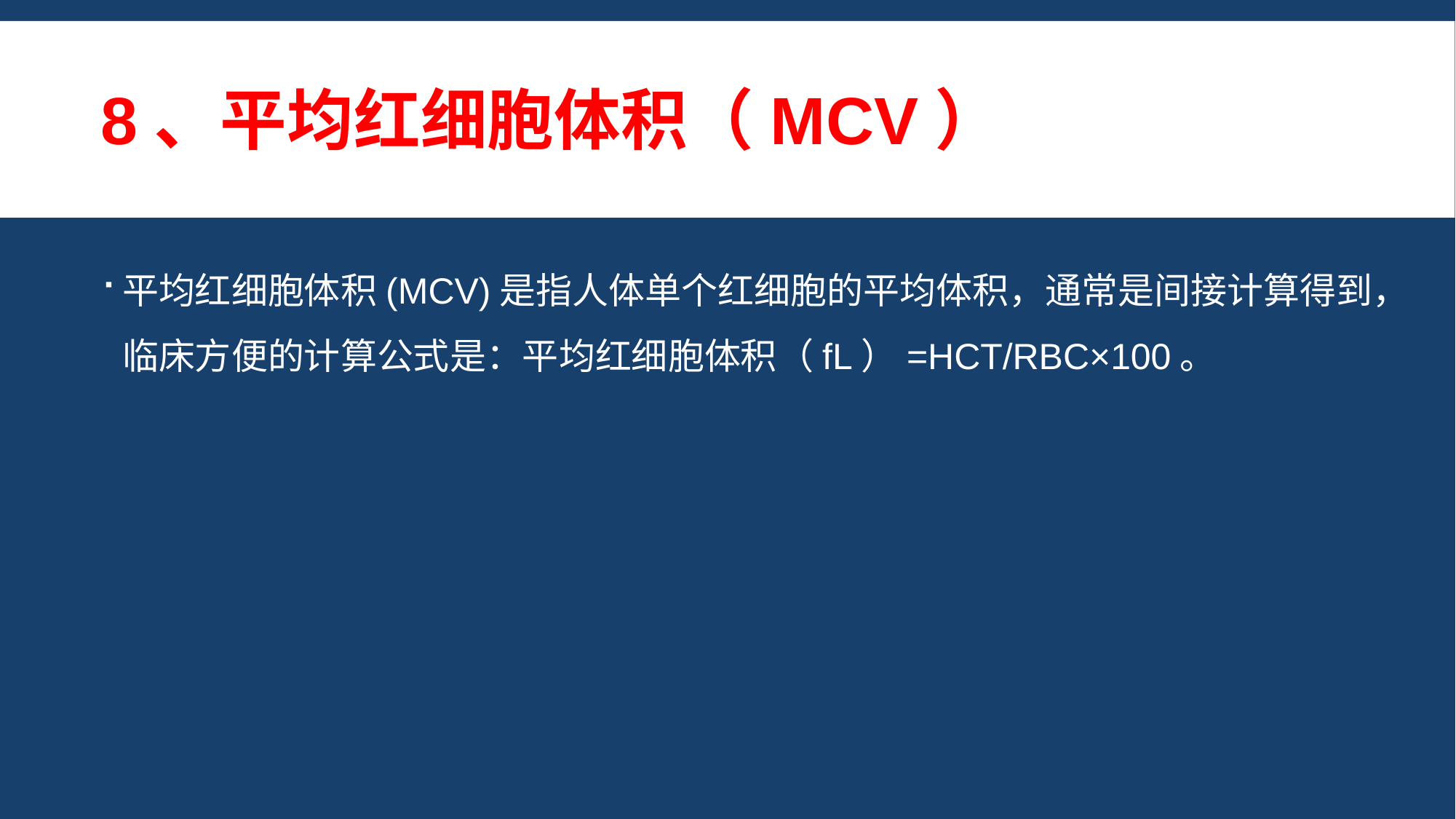

# 8、平均红细胞体积（MCV）
平均红细胞体积(MCV)是指人体单个红细胞的平均体积，通常是间接计算得到，临床方便的计算公式是：平均红细胞体积（fL）=HCT/RBC×100。